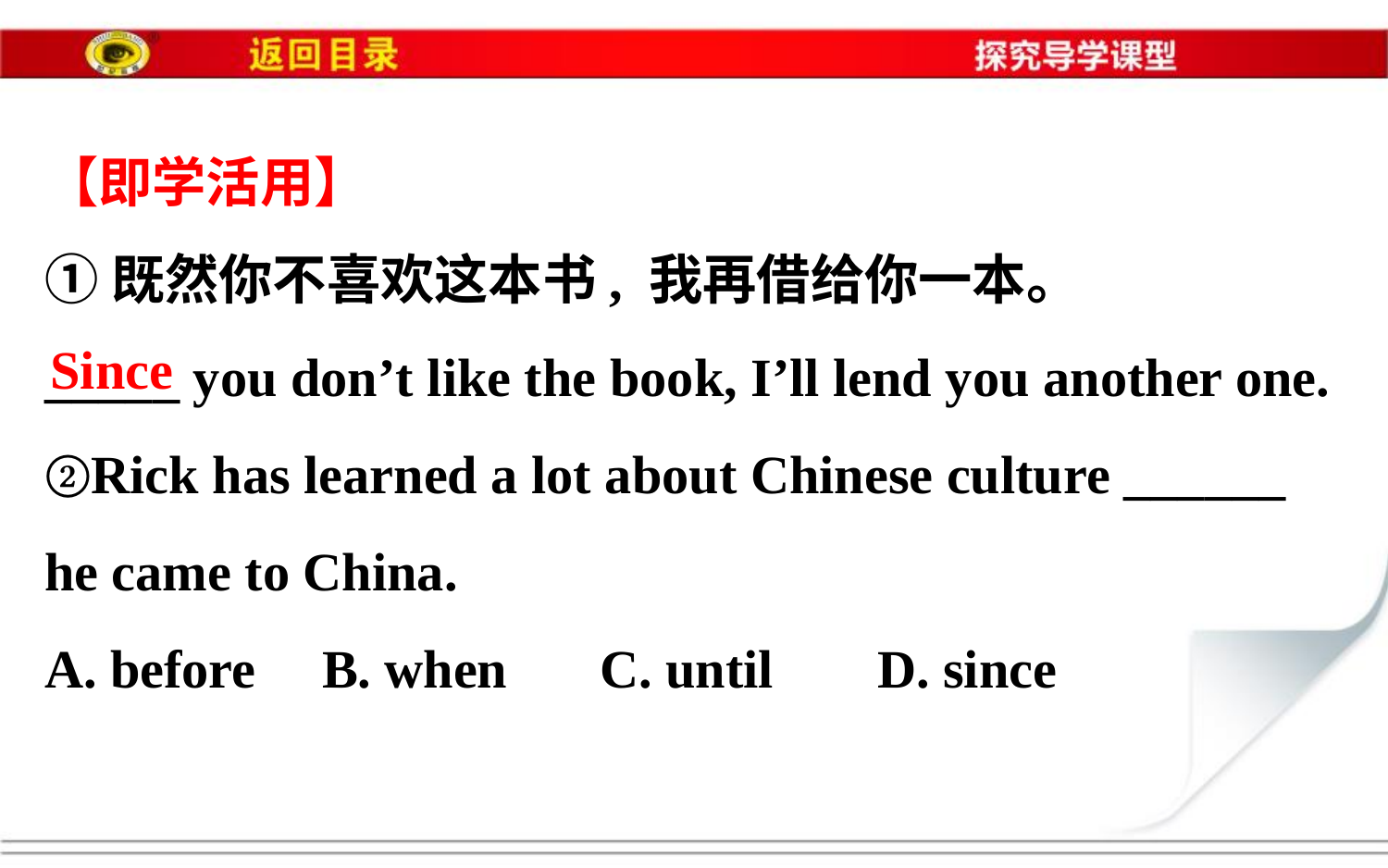

【即学活用】
①既然你不喜欢这本书, 我再借给你一本。
_____ you don’t like the book, I’ll lend you another one.
②Rick has learned a lot about Chinese culture ______
he came to China.
A. before	B. when	C. until	D. since
Since